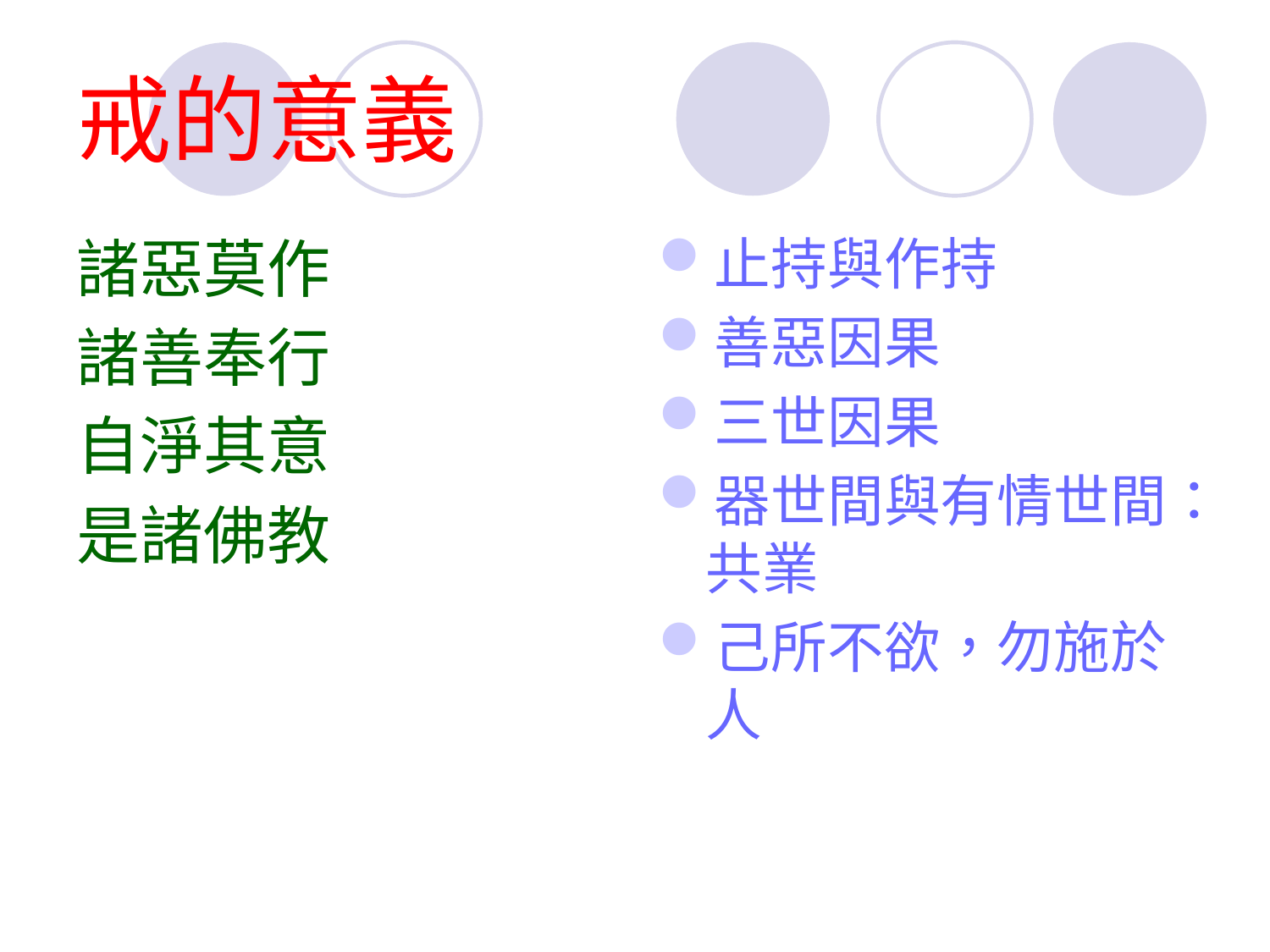

# 戒的意義
諸惡莫作
諸善奉行
自淨其意
是諸佛教

止持與作持
善惡因果
三世因果
器世間與有情世間：共業
己所不欲，勿施於人